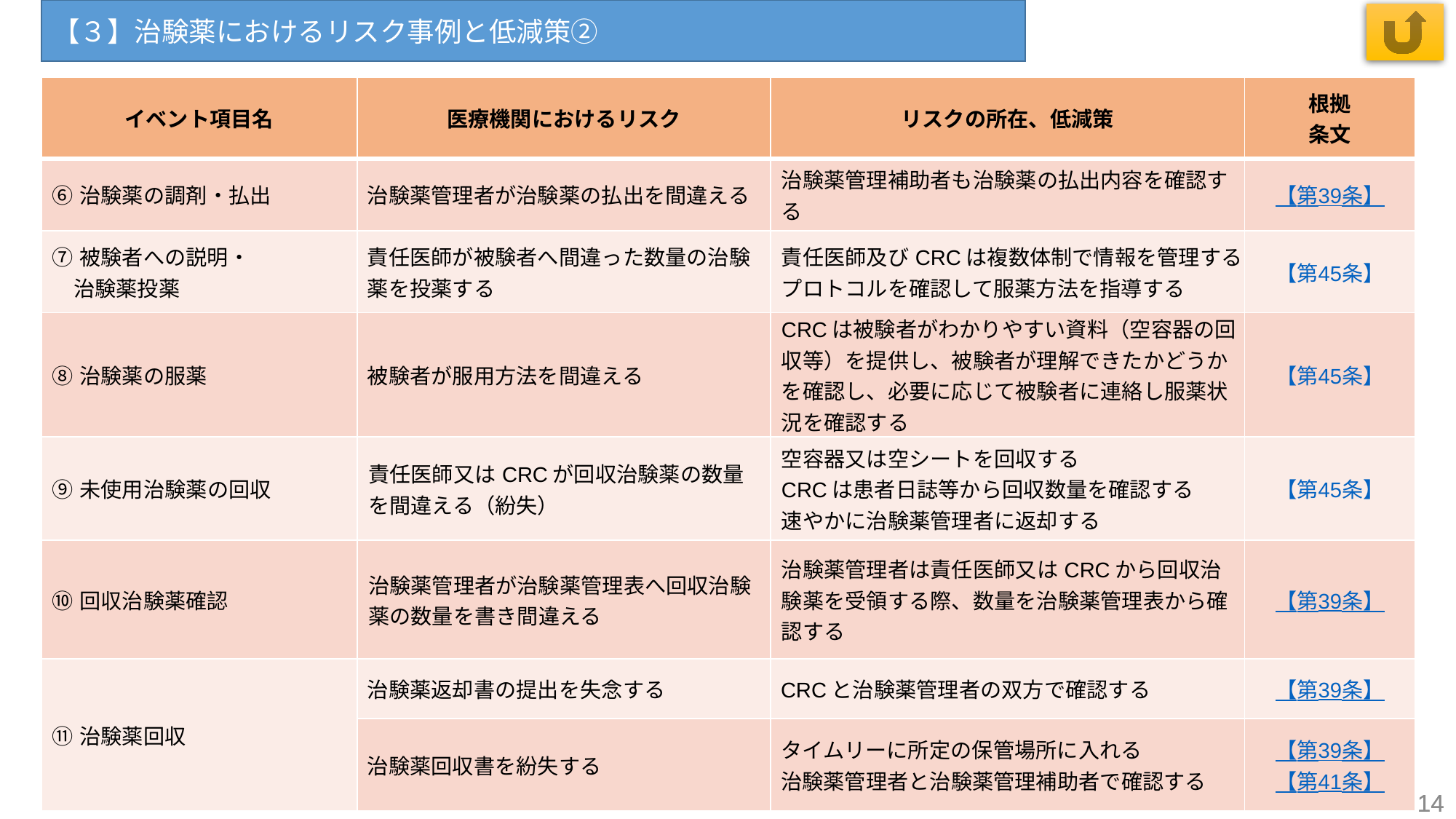

【３】治験薬におけるリスク事例と低減策②

| イベント項目名 | 医療機関におけるリスク | リスクの所在、低減策 | 根拠 条文 |
| --- | --- | --- | --- |
| ⑥治験薬の調剤・払出 | 治験薬管理者が治験薬の払出を間違える | 治験薬管理補助者も治験薬の払出内容を確認する | 【第39条】 |
| ⑦被験者への説明・ 　治験薬投薬 | 責任医師が被験者へ間違った数量の治験薬を投薬する | 責任医師及びCRCは複数体制で情報を管理する プロトコルを確認して服薬方法を指導する | 【第45条】 |
| ⑧治験薬の服薬 | 被験者が服用方法を間違える | CRCは被験者がわかりやすい資料（空容器の回収等）を提供し、被験者が理解できたかどうかを確認し、必要に応じて被験者に連絡し服薬状況を確認する | 【第45条】 |
| ⑨未使用治験薬の回収 | 責任医師又はCRCが回収治験薬の数量を間違える（紛失） | 空容器又は空シートを回収する CRCは患者日誌等から回収数量を確認する 速やかに治験薬管理者に返却する | 【第45条】 |
| ⑩回収治験薬確認 | 治験薬管理者が治験薬管理表へ回収治験薬の数量を書き間違える | 治験薬管理者は責任医師又はCRCから回収治験薬を受領する際、数量を治験薬管理表から確認する | 【第39条】 |
| ⑪治験薬回収 | 治験薬返却書の提出を失念する | CRCと治験薬管理者の双方で確認する | 【第39条】 |
|  | 治験薬回収書を紛失する | タイムリーに所定の保管場所に入れる 治験薬管理者と治験薬管理補助者で確認する | 【第39条】 【第41条】 |